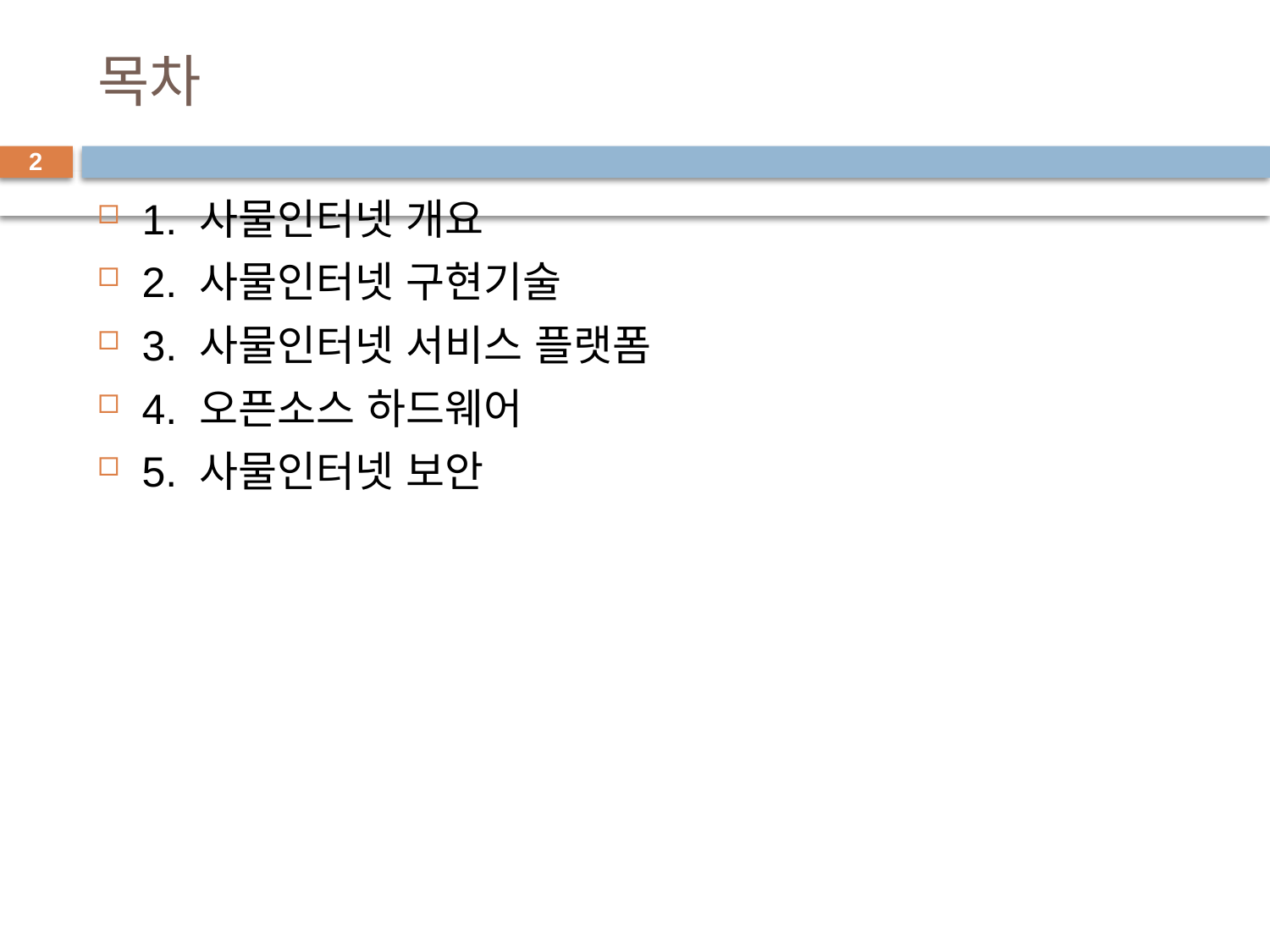

# 목차
2
1. 사물인터넷 개요
2. 사물인터넷 구현기술
3. 사물인터넷 서비스 플랫폼
4. 오픈소스 하드웨어
5. 사물인터넷 보안